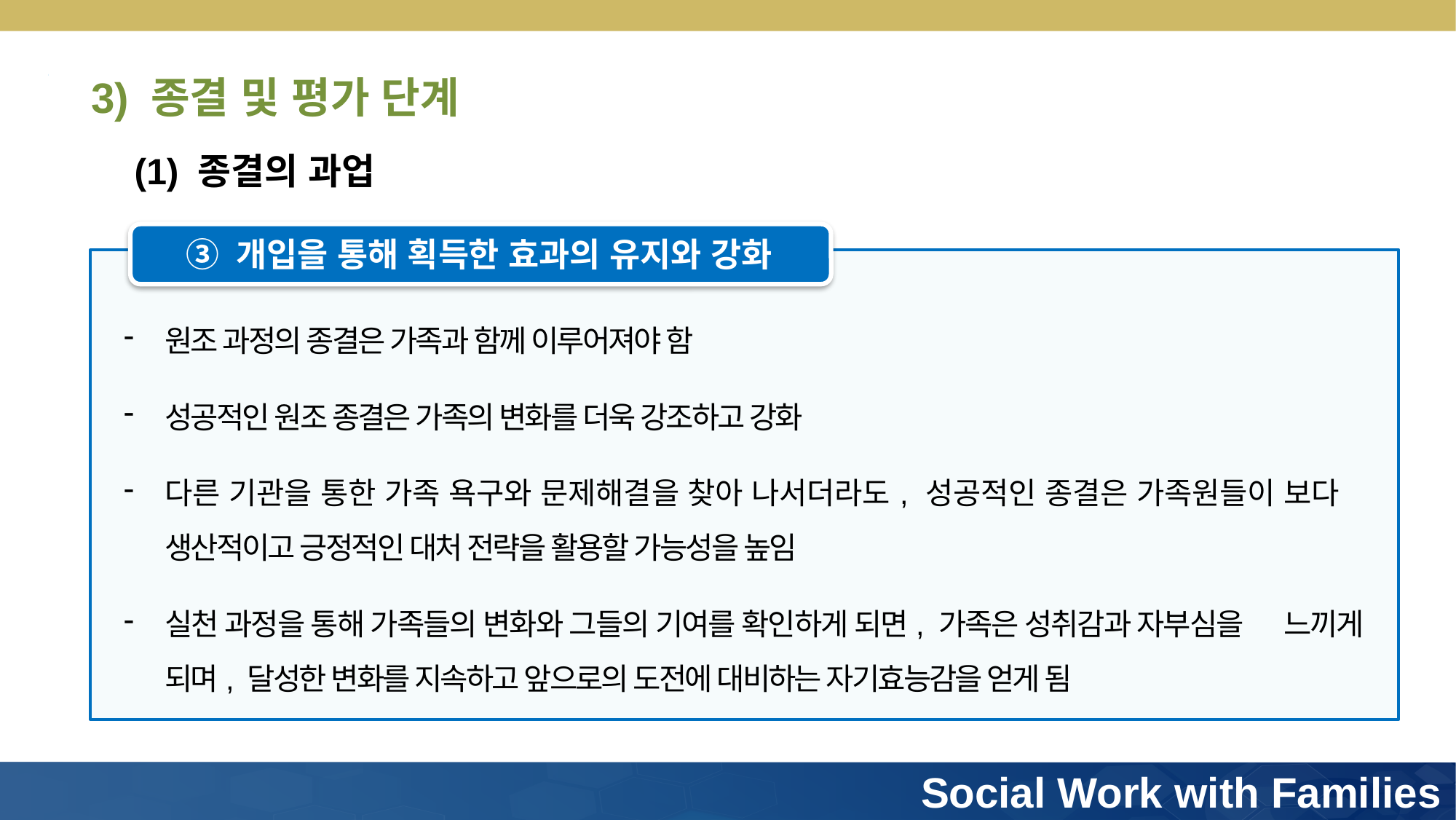

3) 종결 및 평가 단계
(1) 종결의 과업

③ 개입을 통해 획득한 효과의 유지와 강화

원조 과정의 종결은 가족과 함께 이루어져야 함

성공적인 원조 종결은 가족의 변화를 더욱 강조하고 강화

다른 기관을 통한 가족 욕구와 문제해결을 찾아 나서더라도, 성공적인 종결은 가족원들이 보다    생산적이고 긍정적인 대처 전략을 활용할 가능성을 높임

실천 과정을 통해 가족들의 변화와 그들의 기여를 확인하게 되면, 가족은 성취감과 자부심을      느끼게 되며, 달성한 변화를 지속하고 앞으로의 도전에 대비하는 자기효능감을 얻게 됨